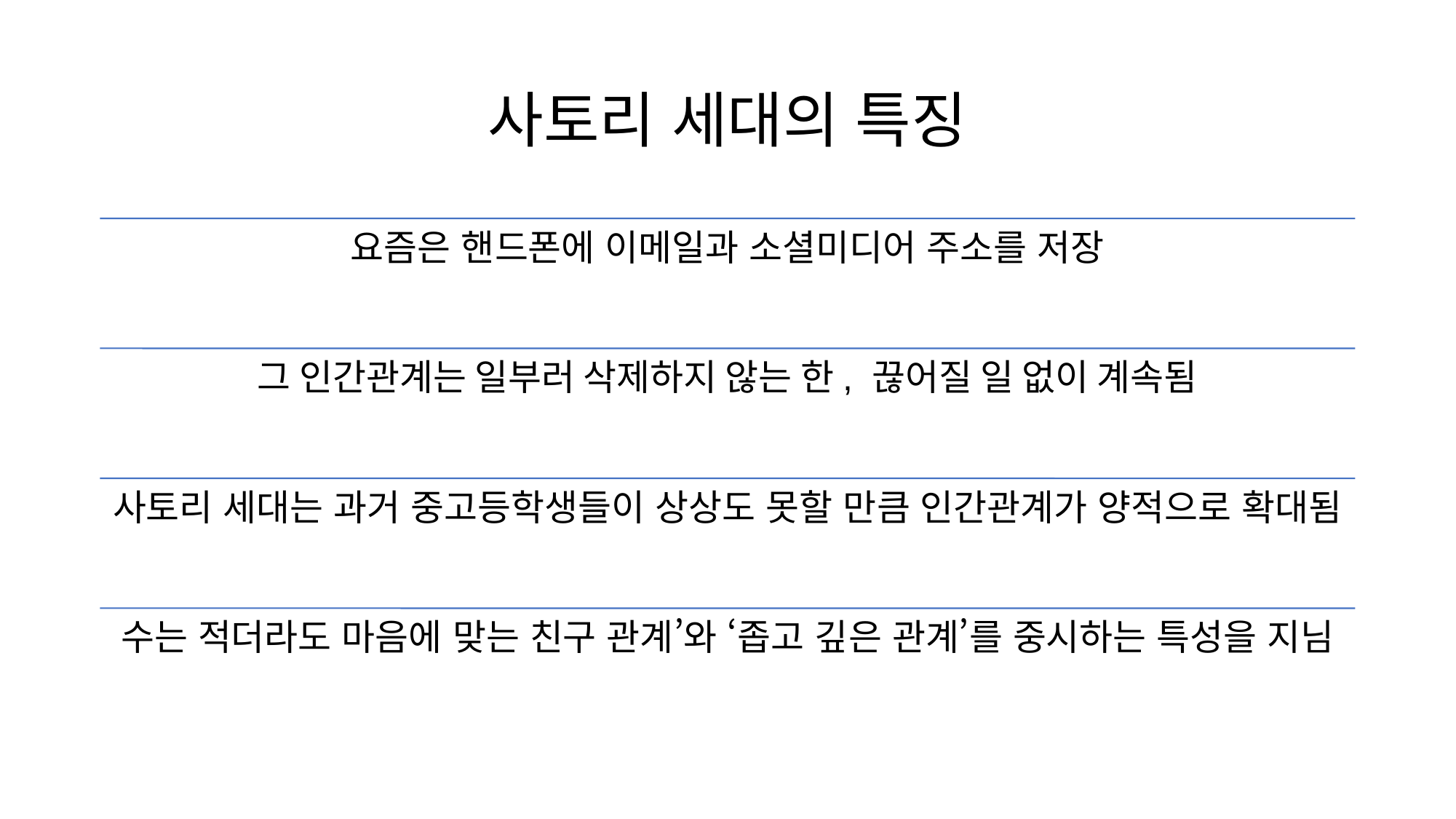

# 사토리 세대의 특징
요즘은 핸드폰에 이메일과 소셜미디어 주소를 저장
그 인간관계는 일부러 삭제하지 않는 한, 끊어질 일 없이 계속됨
사토리 세대는 과거 중고등학생들이 상상도 못할 만큼 인간관계가 양적으로 확대됨
수는 적더라도 마음에 맞는 친구 관계’와 ‘좁고 깊은 관계’를 중시하는 특성을 지님